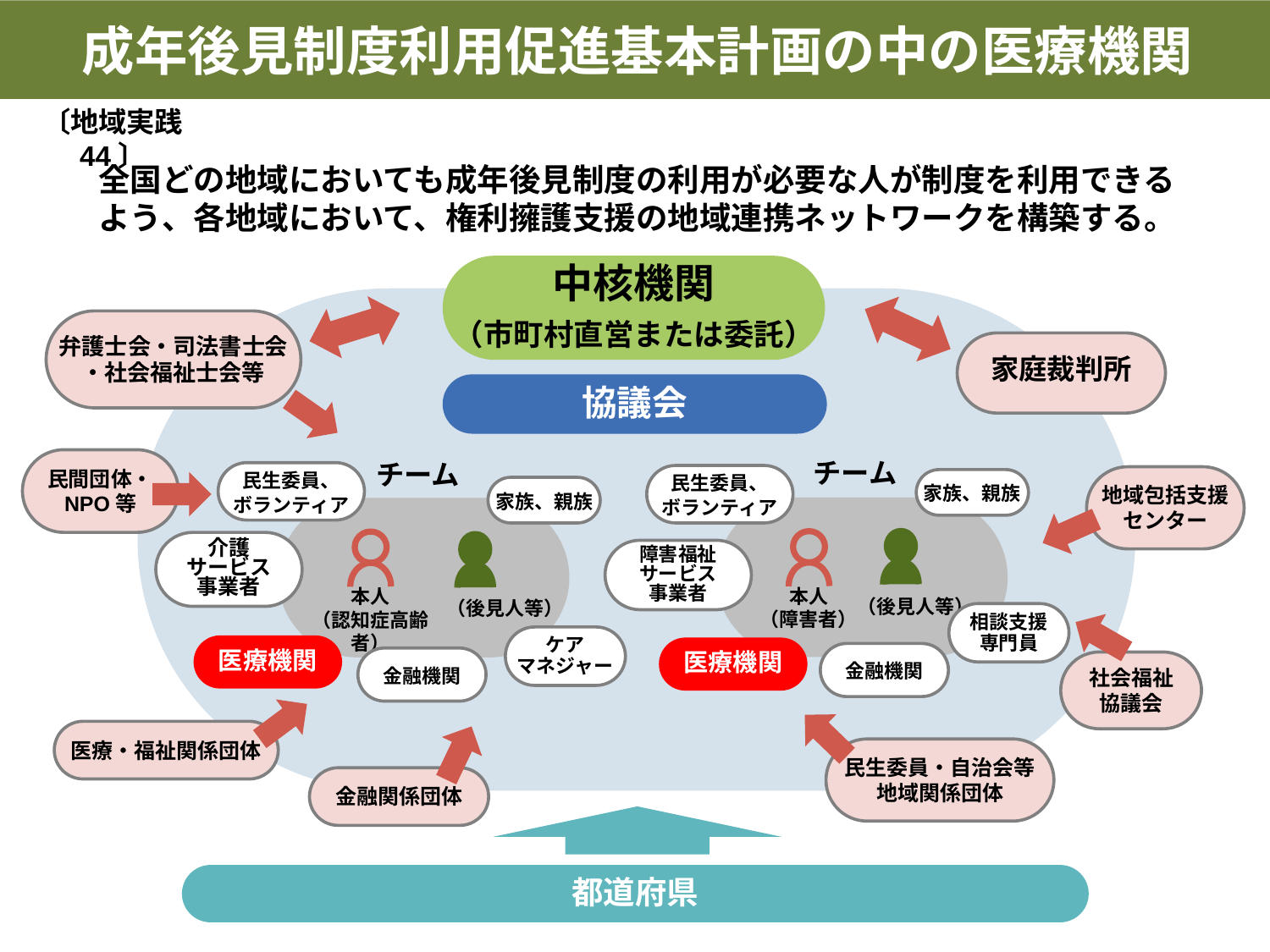

成年後見制度利用促進基本計画の中の医療機関
〔地域実践 44〕
全国どの地域においても成年後見制度の利用が必要な人が制度を利用できるよう、各地域において、権利擁護支援の地域連携ネットワークを構築する。
中核機関
（市町村直営または委託）

弁護士会・司法書士会
・社会福祉士会等
家庭裁判所
協議会

チーム
民間団体・
NPO等
チーム
民生委員、
ボランティア
民生委員、
ボランティア
地域包括支援
センター
家族、親族

家族、親族

介護
サービス
事業者

障害福祉
サービス
事業者
本人
（障害者）
本人
（認知症高齢者）
（後見人等）
（後見人等）
相談支援
専門員

ケア
マネジャー
医療機関
医療機関
金融機関
金融機関
社会福祉
協議会

医療・福祉関係団体

民生委員・自治会等
地域関係団体
金融関係団体
都道府県